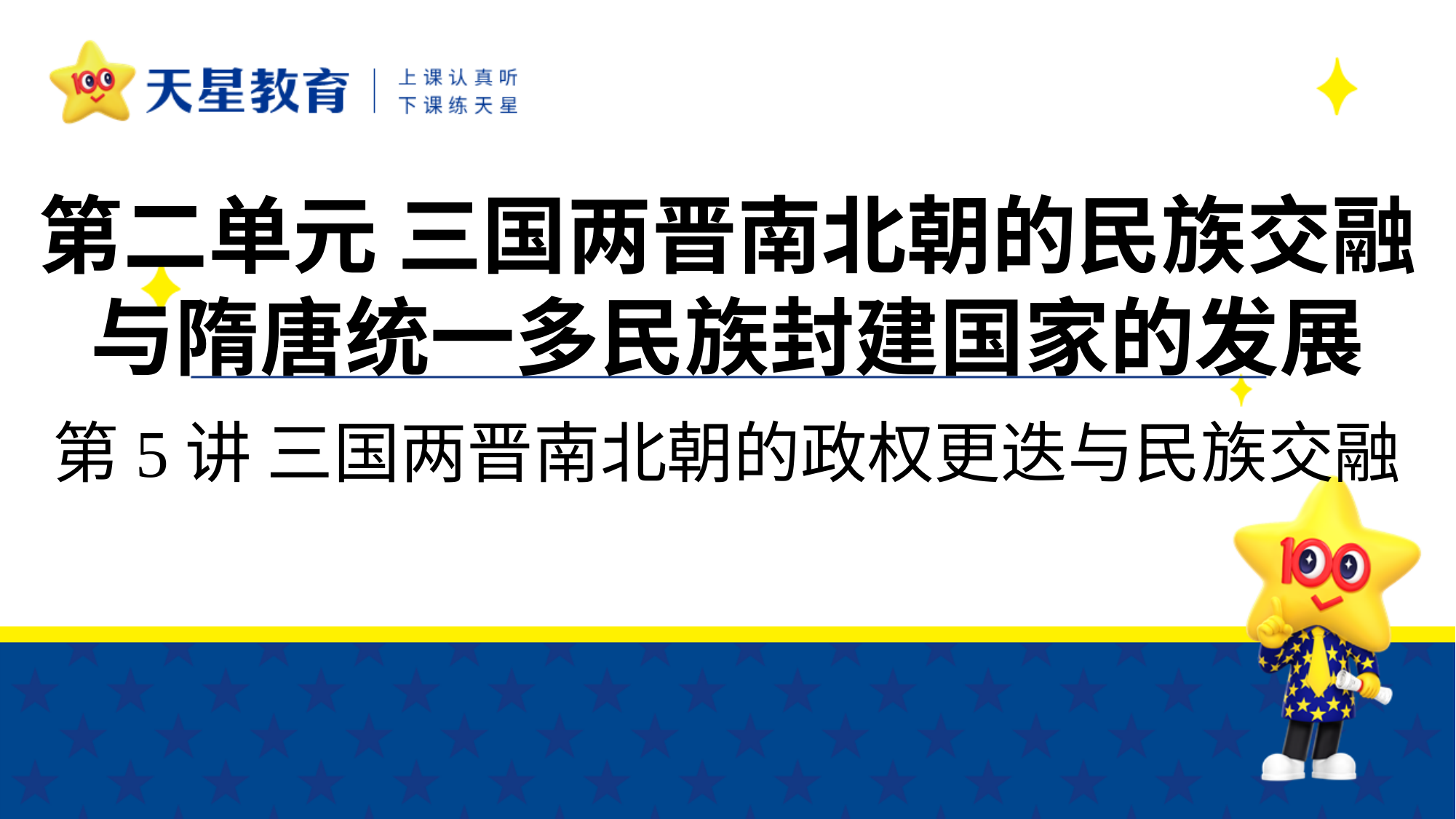

第二单元 三国两晋南北朝的民族交融与隋唐统一多民族封建国家的发展
第5讲 三国两晋南北朝的政权更迭与民族交融